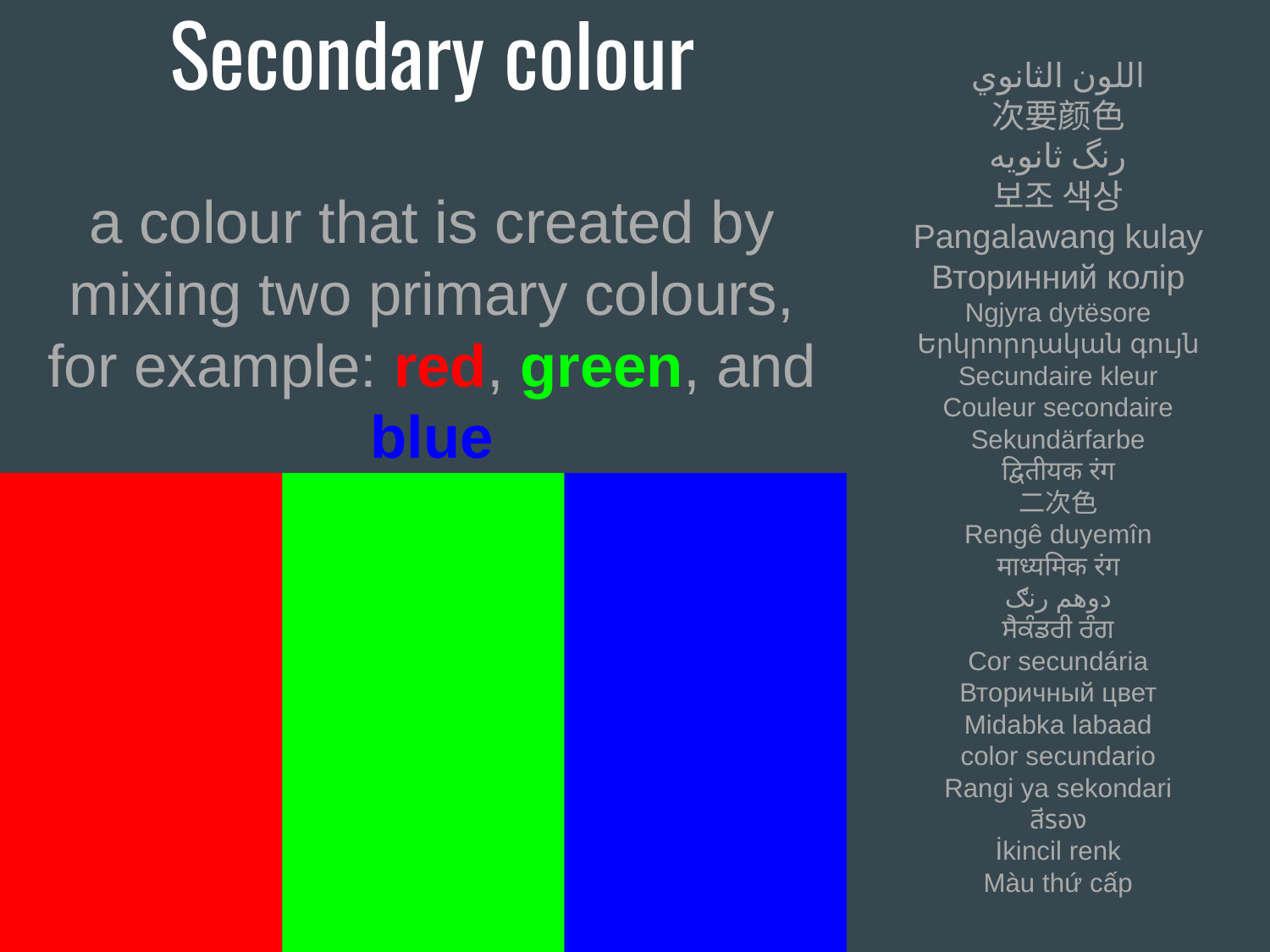

Secondary colour

a colour that is created by mixing two primary colours, for example: red, green, and blue
اللون الثانوي
次要颜色
رنگ ثانویه
보조 색상
Pangalawang kulay
Вторинний колір
Ngjyra dytësore
Երկրորդական գույն
Secundaire kleur
Couleur secondaire
Sekundärfarbe
द्वितीयक रंग
二次色
Rengê duyemîn
माध्यमिक रंग
دوهم رنګ
ਸੈਕੰਡਰੀ ਰੰਗ
Cor secundária
Вторичный цвет
Midabka labaad
color secundario
Rangi ya sekondari
สีรอง
İkincil renk
Màu thứ cấp